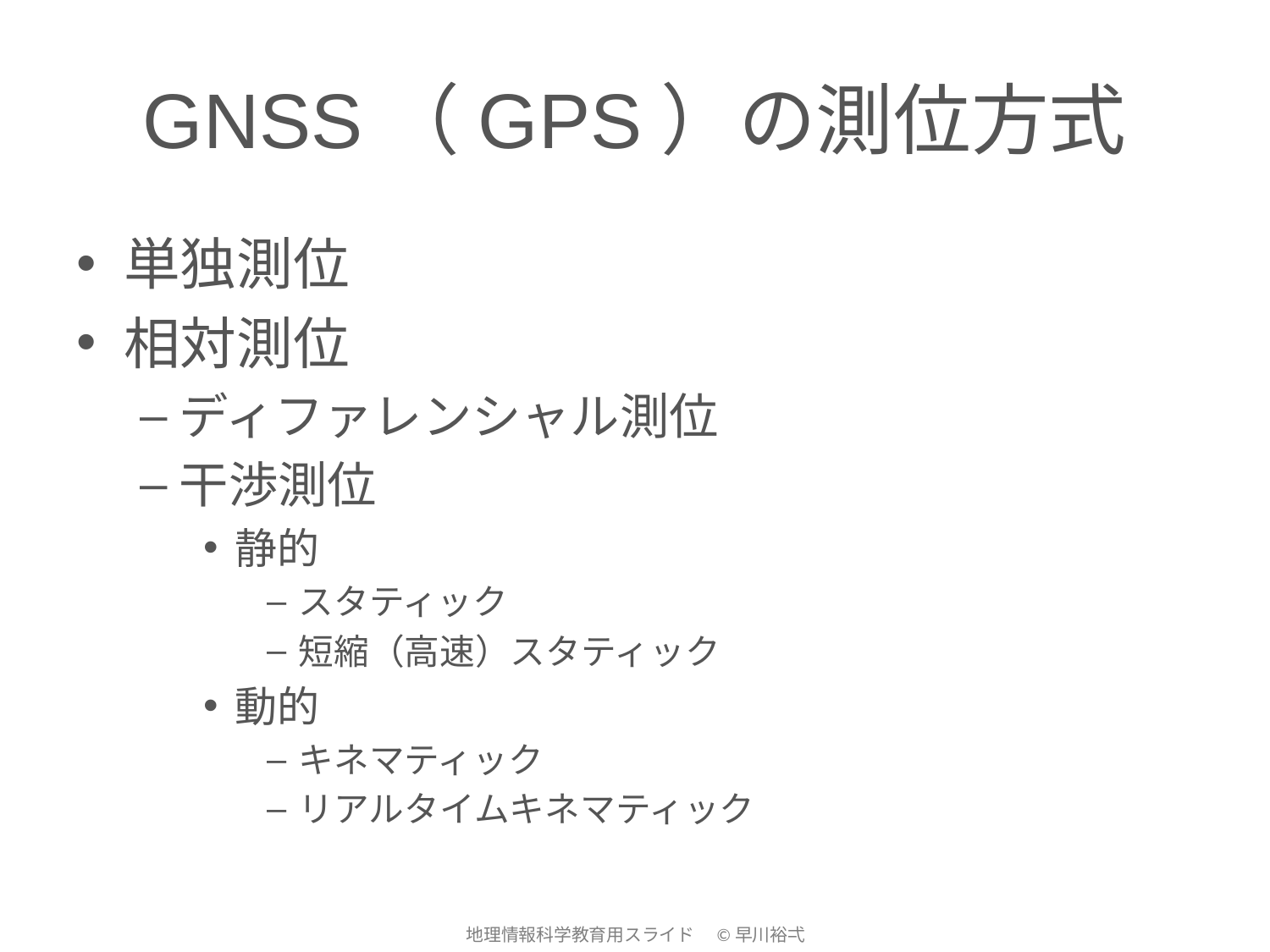

# GNSS（GPS）の測位方式
単独測位
相対測位
ディファレンシャル測位
干渉測位
静的
スタティック
短縮（高速）スタティック
動的
キネマティック
リアルタイムキネマティック